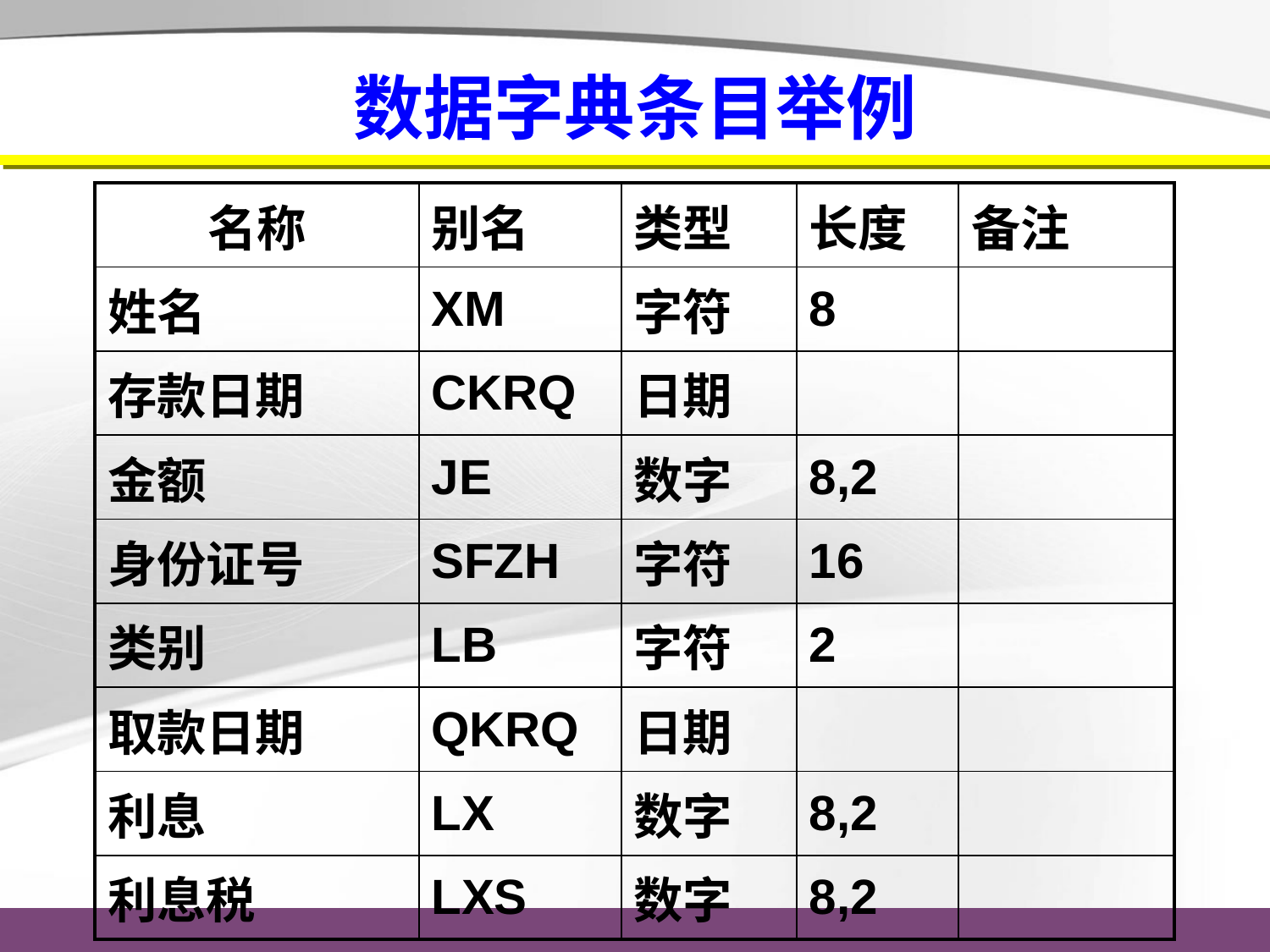

# 数据字典条目举例
| 名称 | 别名 | 类型 | 长度 | 备注 |
| --- | --- | --- | --- | --- |
| 姓名 | XM | 字符 | 8 |  |
| 存款日期 | CKRQ | 日期 |  |  |
| 金额 | JE | 数字 | 8,2 |  |
| 身份证号 | SFZH | 字符 | 16 |  |
| 类别 | LB | 字符 | 2 |  |
| 取款日期 | QKRQ | 日期 |  |  |
| 利息 | LX | 数字 | 8,2 |  |
| 利息税 | LXS | 数字 | 8,2 |  |